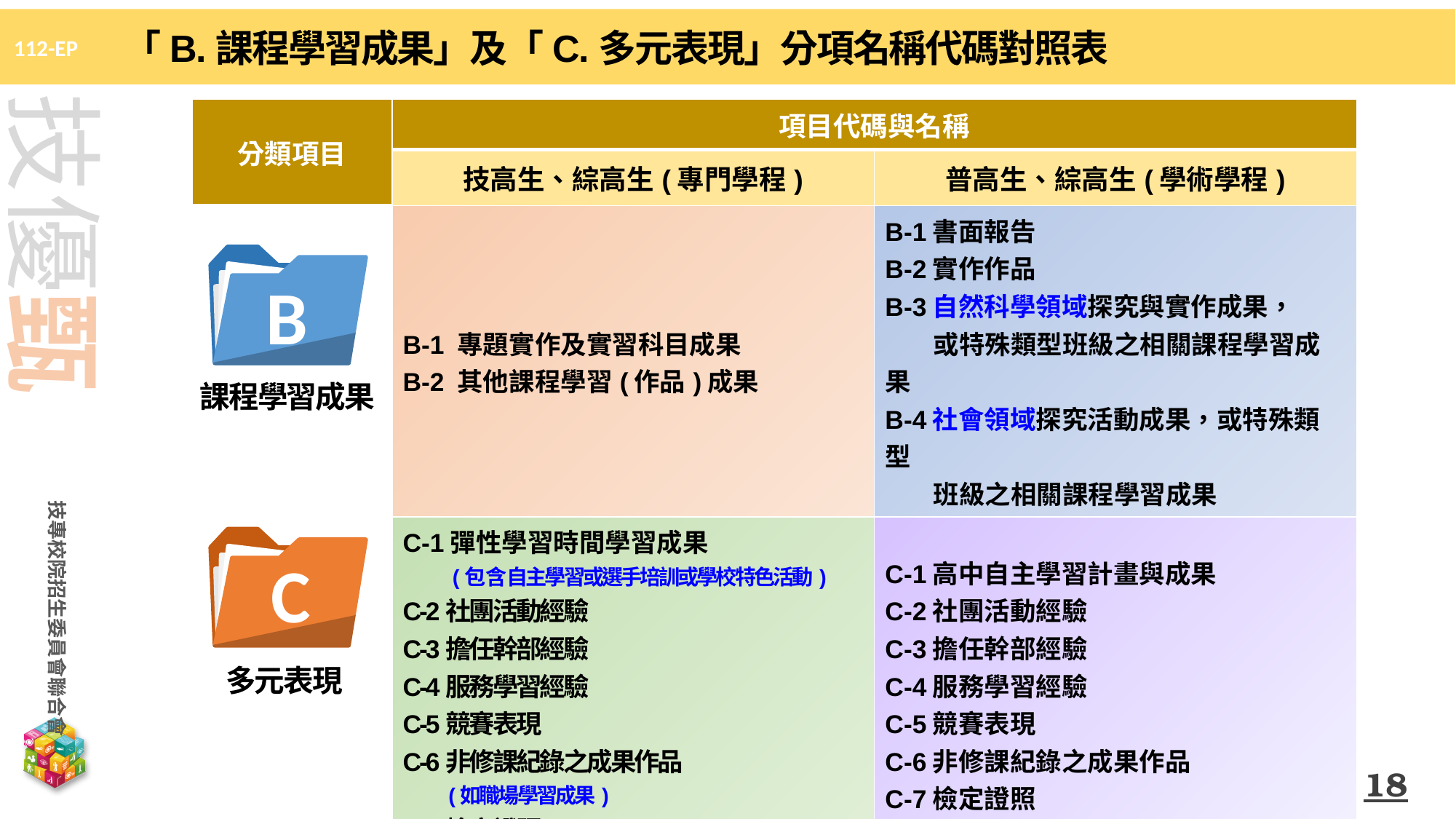

「B.課程學習成果」及「C.多元表現」分項名稱代碼對照表
| 分類項目 | 項目代碼與名稱 |  |
| --- | --- | --- |
|  | 技高生、綜高生(專門學程) | 普高生、綜高生(學術學程) |
|  | B-1 專題實作及實習科目成果 B-2 其他課程學習(作品)成果 | B-1書面報告 B-2實作作品 B-3自然科學領域探究與實作成果， 或特殊類型班級之相關課程學習成果 B-4社會領域探究活動成果，或特殊類型 班級之相關課程學習成果 |
|  | C-1彈性學習時間學習成果 (包含自主學習或選手培訓或學校特色活動) C-2社團活動經驗 C-3擔任幹部經驗 C-4服務學習經驗 C-5競賽表現 C-6非修課紀錄之成果作品 (如職場學習成果) C-7檢定證照 C-8特殊優良表現證明 | C-1高中自主學習計畫與成果 C-2社團活動經驗 C-3擔任幹部經驗 C-4服務學習經驗 C-5競賽表現 C-6非修課紀錄之成果作品 C-7檢定證照 C-8特殊優良表現證明 |

B
課程學習成果

C
多元表現